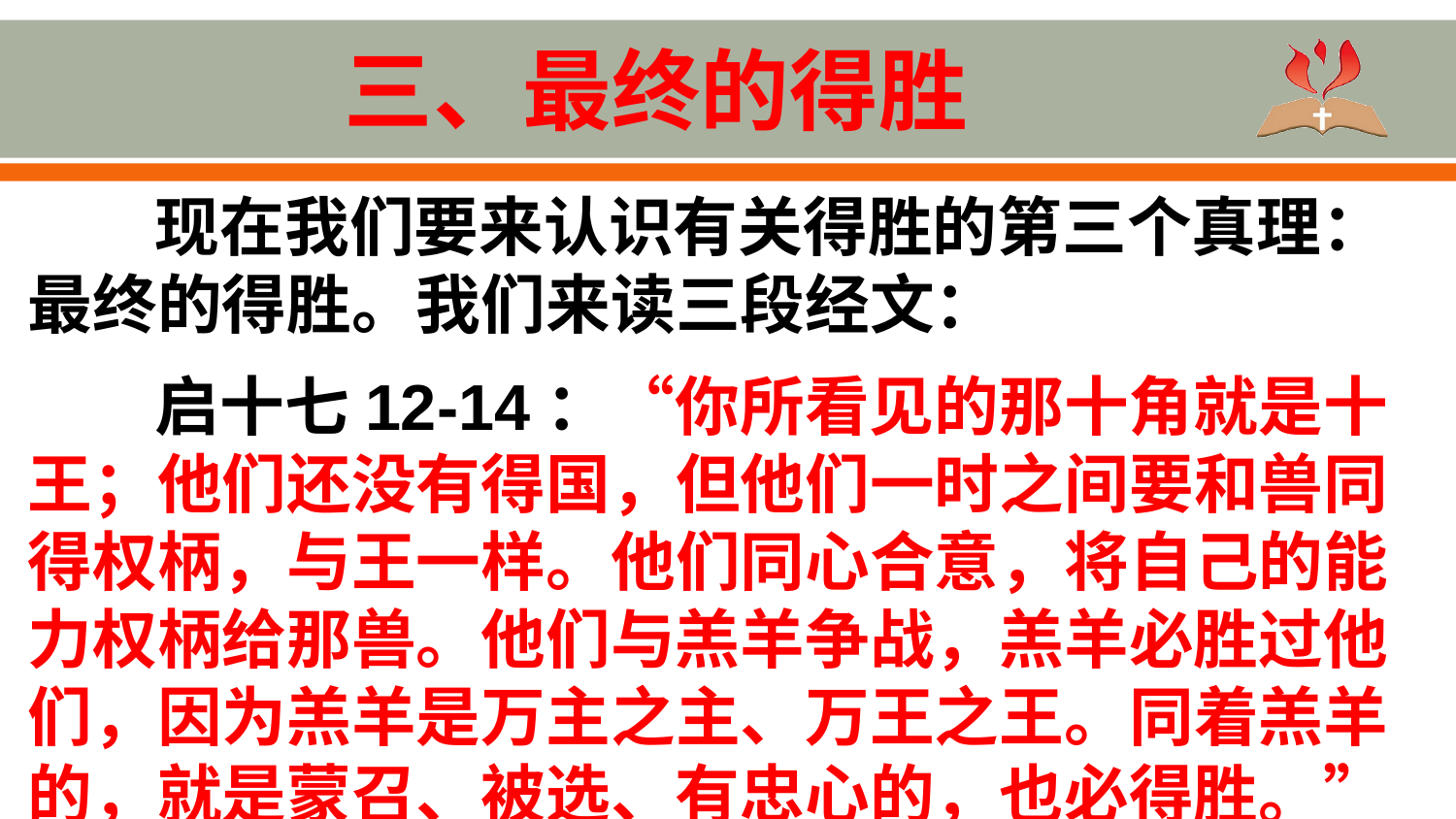

# 三、最终的得胜
现在我们要来认识有关得胜的第三个真理：最终的得胜。我们来读三段经文：
启十七12-14：“你所看见的那十角就是十王；他们还没有得国，但他们一时之间要和兽同得权柄，与王一样。他们同心合意，将自己的能力权柄给那兽。他们与羔羊争战，羔羊必胜过他们，因为羔羊是万主之主、万王之王。同着羔羊的，就是蒙召、被选、有忠心的，也必得胜。”

33